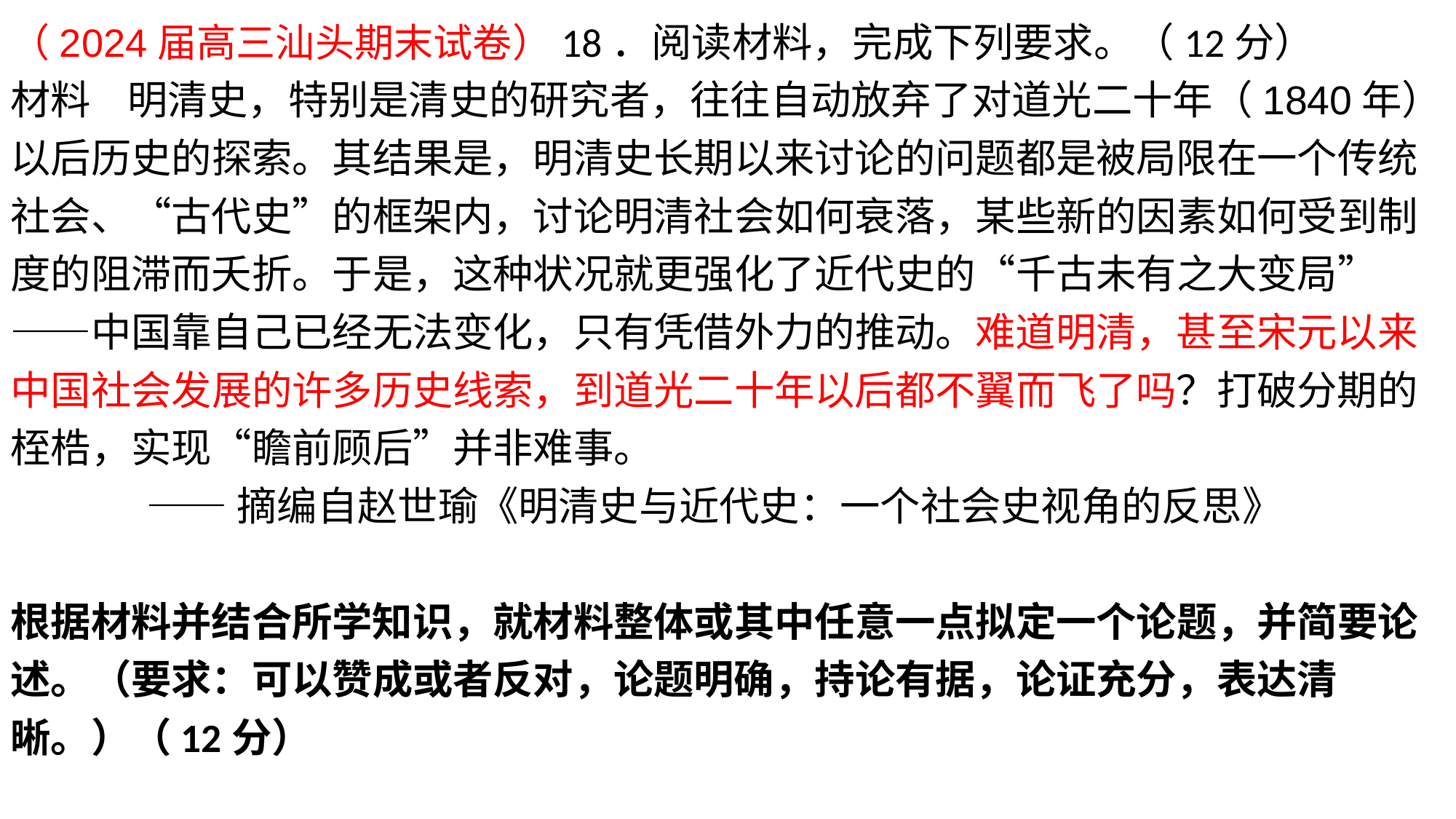

（2024届高三汕头期末试卷）18．阅读材料，完成下列要求。（12分）
材料    明清史，特别是清史的研究者，往往自动放弃了对道光二十年（1840年）以后历史的探索。其结果是，明清史长期以来讨论的问题都是被局限在一个传统社会、“古代史”的框架内，讨论明清社会如何衰落，某些新的因素如何受到制度的阻滞而夭折。于是，这种状况就更强化了近代史的“千古未有之大变局”——中国靠自己已经无法变化，只有凭借外力的推动。难道明清，甚至宋元以来中国社会发展的许多历史线索，到道光二十年以后都不翼而飞了吗？打破分期的桎梏，实现“瞻前顾后”并非难事。
               ——摘编自赵世瑜《明清史与近代史：一个社会史视角的反思》

根据材料并结合所学知识，就材料整体或其中任意一点拟定一个论题，并简要论述。（要求：可以赞成或者反对，论题明确，持论有据，论证充分，表达清晰。）（12分）